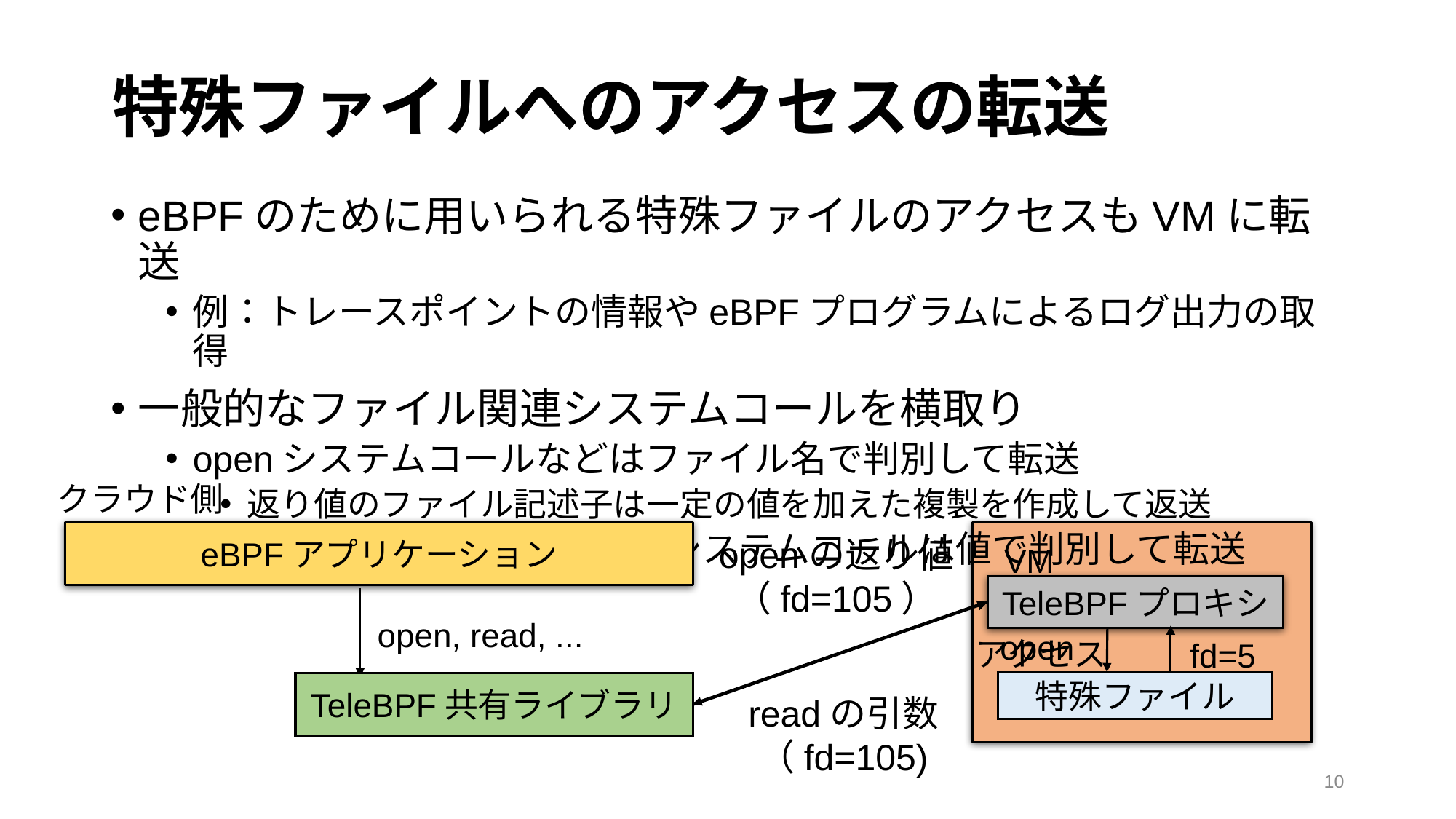

# 特殊ファイルへのアクセスの転送
eBPFのために用いられる特殊ファイルのアクセスもVMに転送
例：トレースポイントの情報やeBPFプログラムによるログ出力の取得
一般的なファイル関連システムコールを横取り
openシステムコールなどはファイル名で判別して転送
返り値のファイル記述子は一定の値を加えた複製を作成して返送
ファイル記述子を引数にとるシステムコールは値で判別して転送

クラウド側
eBPFアプリケーション

openの返り値（fd=105）
VM
TeleBPFプロキシ
open, read, ...
open
アクセス
fd=5
特殊ファイル
TeleBPF共有ライブラリ
readの引数（fd=105)
10